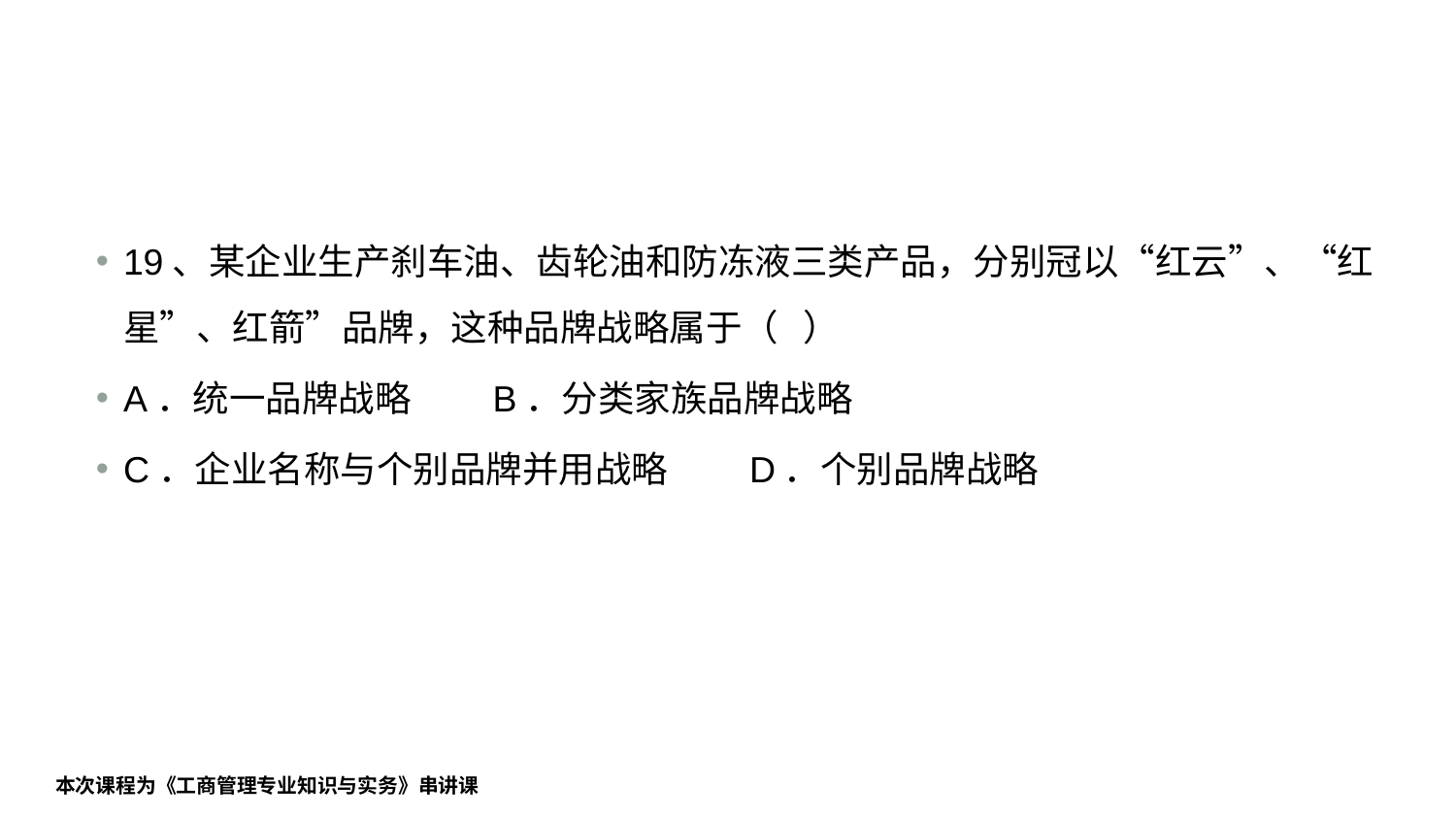

#

19、某企业生产刹车油、齿轮油和防冻液三类产品，分别冠以“红云”、“红星”、红箭”品牌，这种品牌战略属于（   ）
A．统一品牌战略　　B．分类家族品牌战略
C．企业名称与个别品牌并用战略　　D．个别品牌战略